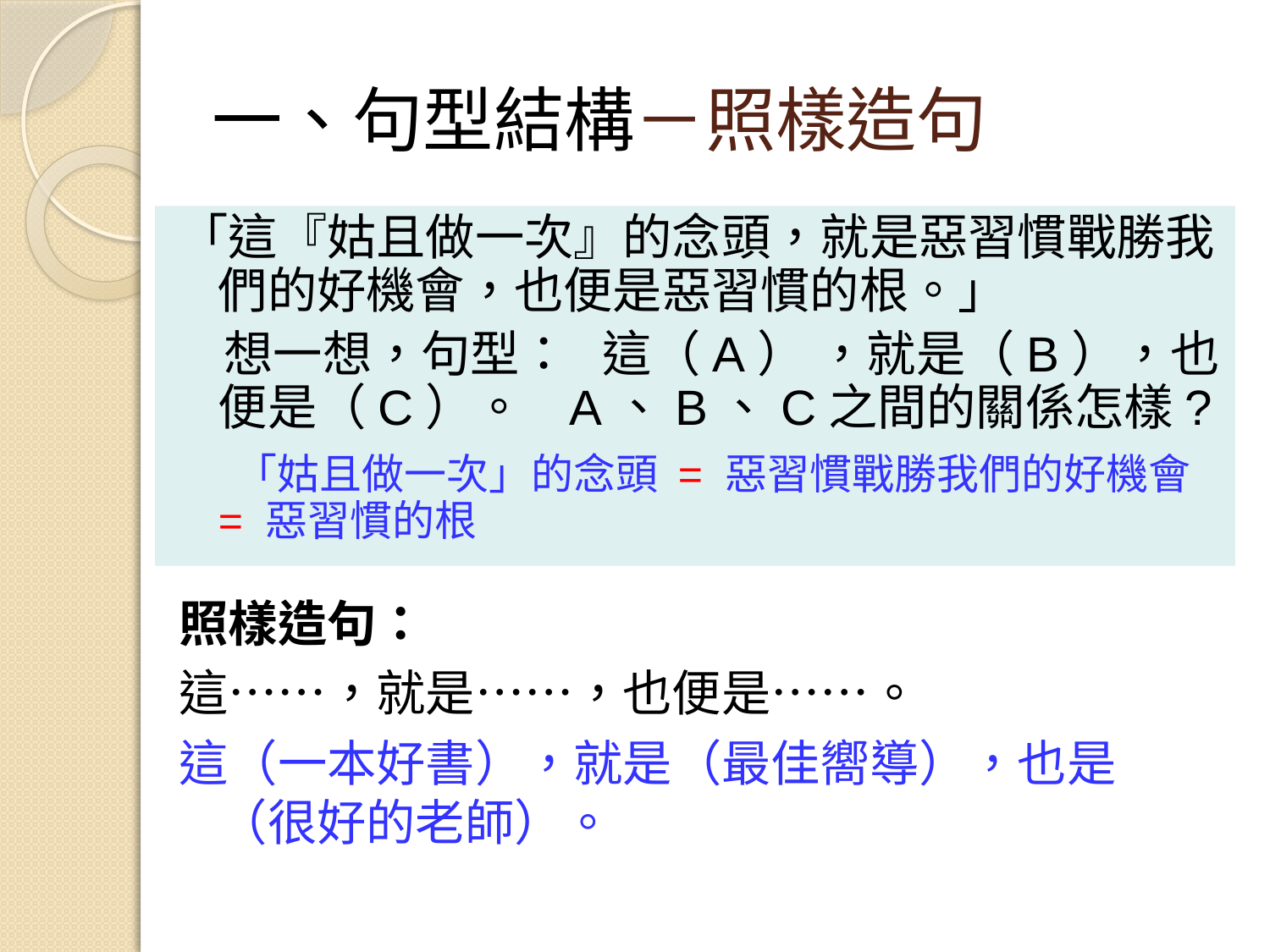

# 一、句型結構－照樣造句
「這『姑且做一次』的念頭，就是惡習慣戰勝我們的好機會，也便是惡習慣的根。」
   想一想，句型：   這（A） ，就是（B），也便是（C）。   A、B、C之間的關係怎樣?
    「姑且做一次」的念頭 = 惡習慣戰勝我們的好機會= 惡習慣的根
照樣造句：
這……，就是……，也便是……。
這（一本好書），就是（最佳嚮導），也是（很好的老師）。